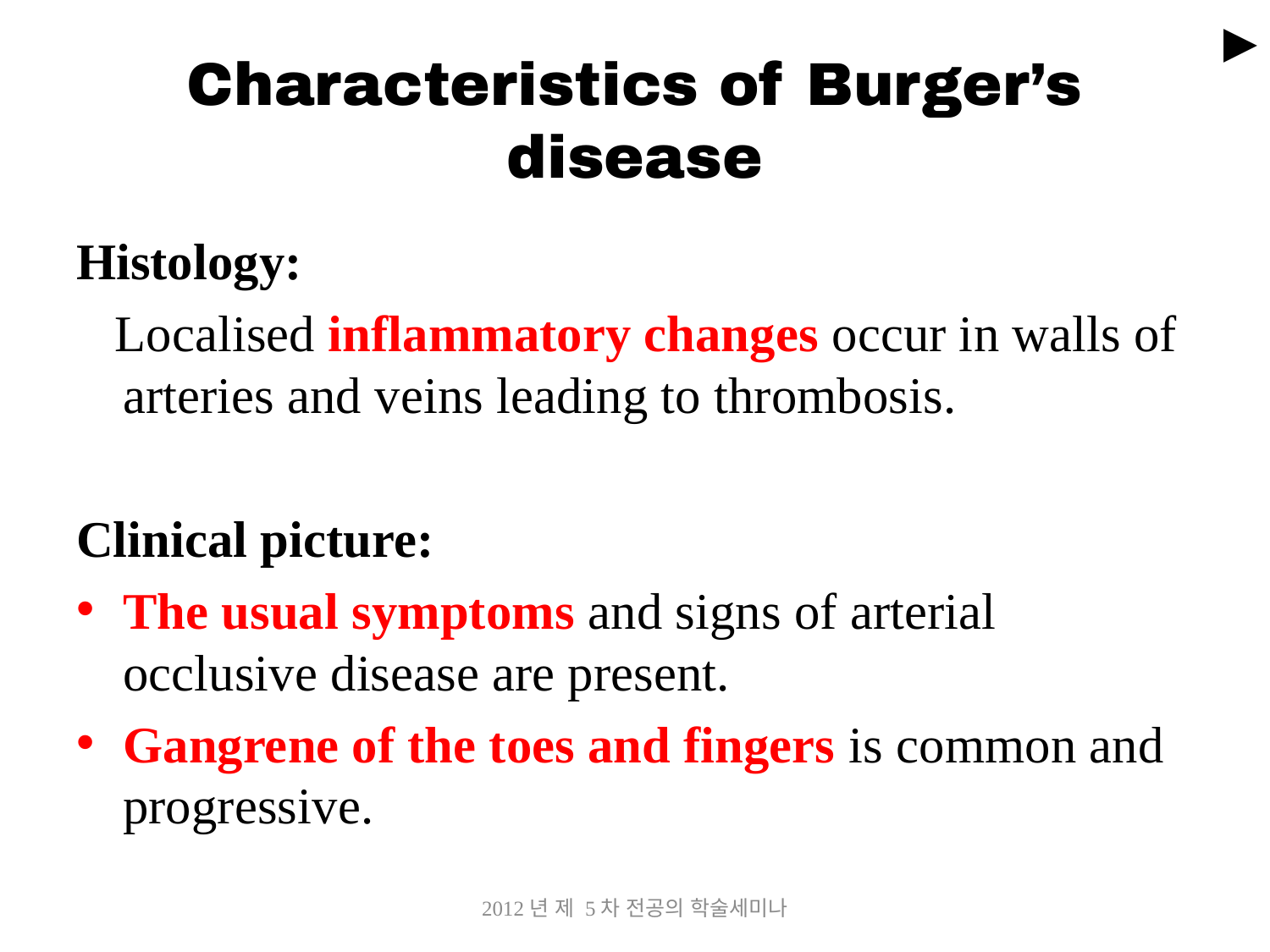

►
# Characteristics of Burger’s disease
Histology:
   Localised inflammatory changes occur in walls of arteries and veins leading to thrombosis.

Clinical picture:
The usual symptoms and signs of arterial occlusive disease are present.
Gangrene of the toes and fingers is common and progressive.

2012년 제 5차 전공의 학술세미나